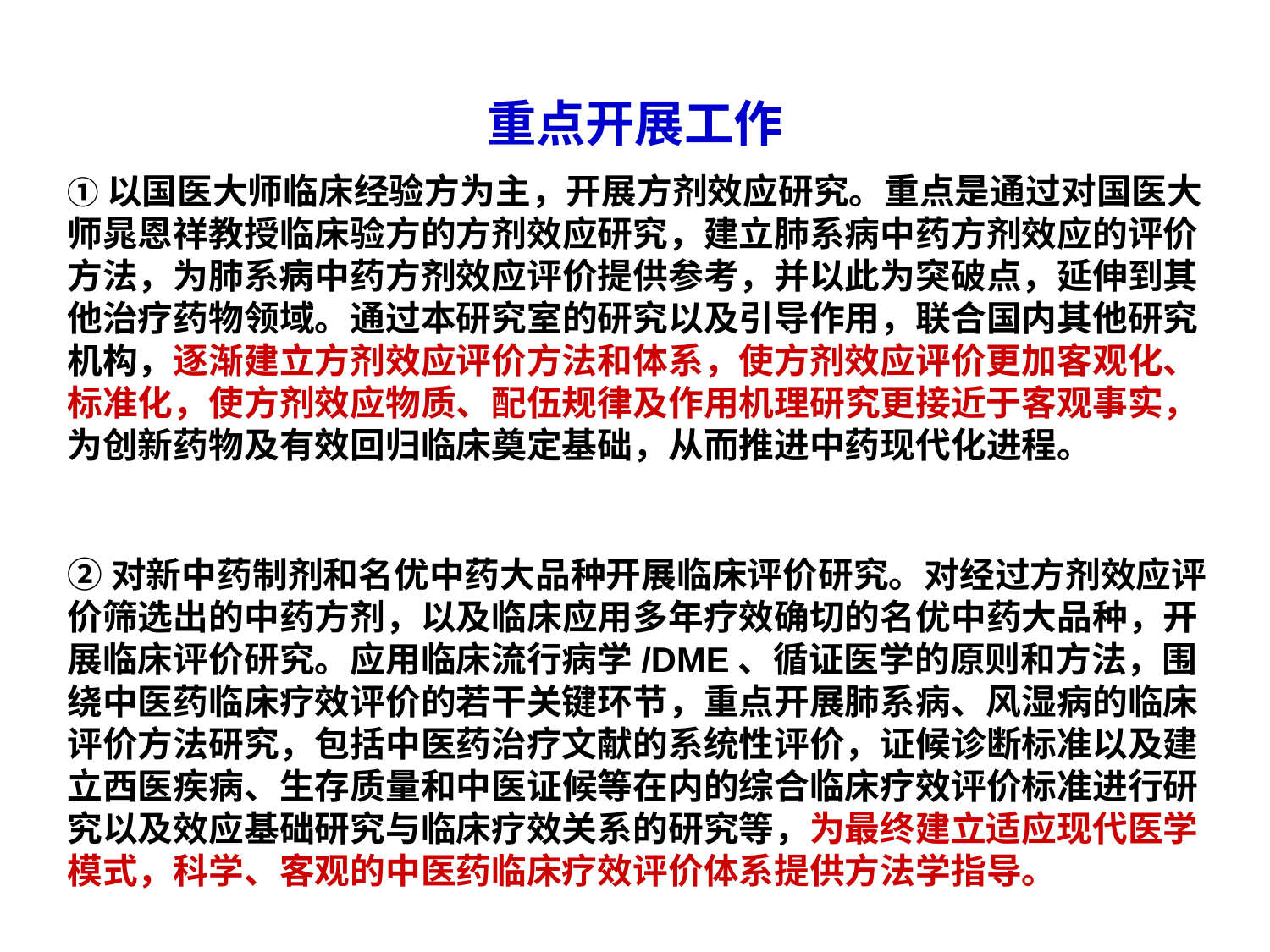

重点开展工作
①以国医大师临床经验方为主，开展方剂效应研究。重点是通过对国医大师晁恩祥教授临床验方的方剂效应研究，建立肺系病中药方剂效应的评价方法，为肺系病中药方剂效应评价提供参考，并以此为突破点，延伸到其他治疗药物领域。通过本研究室的研究以及引导作用，联合国内其他研究机构，逐渐建立方剂效应评价方法和体系，使方剂效应评价更加客观化、标准化，使方剂效应物质、配伍规律及作用机理研究更接近于客观事实，为创新药物及有效回归临床奠定基础，从而推进中药现代化进程。
②对新中药制剂和名优中药大品种开展临床评价研究。对经过方剂效应评价筛选出的中药方剂，以及临床应用多年疗效确切的名优中药大品种，开展临床评价研究。应用临床流行病学/DME、循证医学的原则和方法，围绕中医药临床疗效评价的若干关键环节，重点开展肺系病、风湿病的临床评价方法研究，包括中医药治疗文献的系统性评价，证候诊断标准以及建立西医疾病、生存质量和中医证候等在内的综合临床疗效评价标准进行研究以及效应基础研究与临床疗效关系的研究等，为最终建立适应现代医学模式，科学、客观的中医药临床疗效评价体系提供方法学指导。